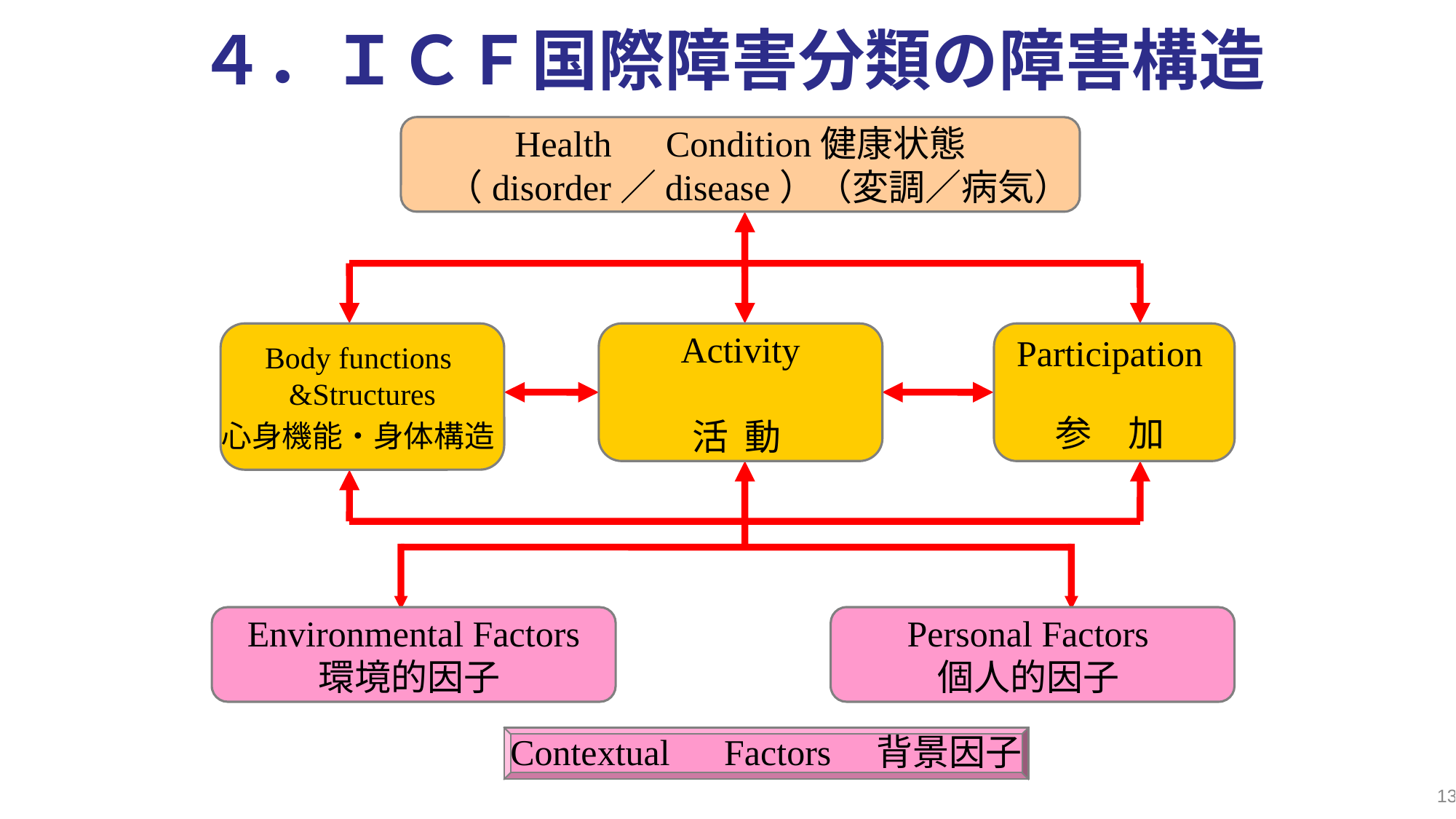

４．ＩＣＦ国際障害分類の障害構造
Health　Condition健康状態
　（disorder／disease）（変調／病気）

Body functions
&Structures
心身機能・身体構造
Activity

活  動
Participation

参　加

Environmental Factors
環境的因子
Personal Factors
個人的因子
Contextual　Factors　背景因子

13